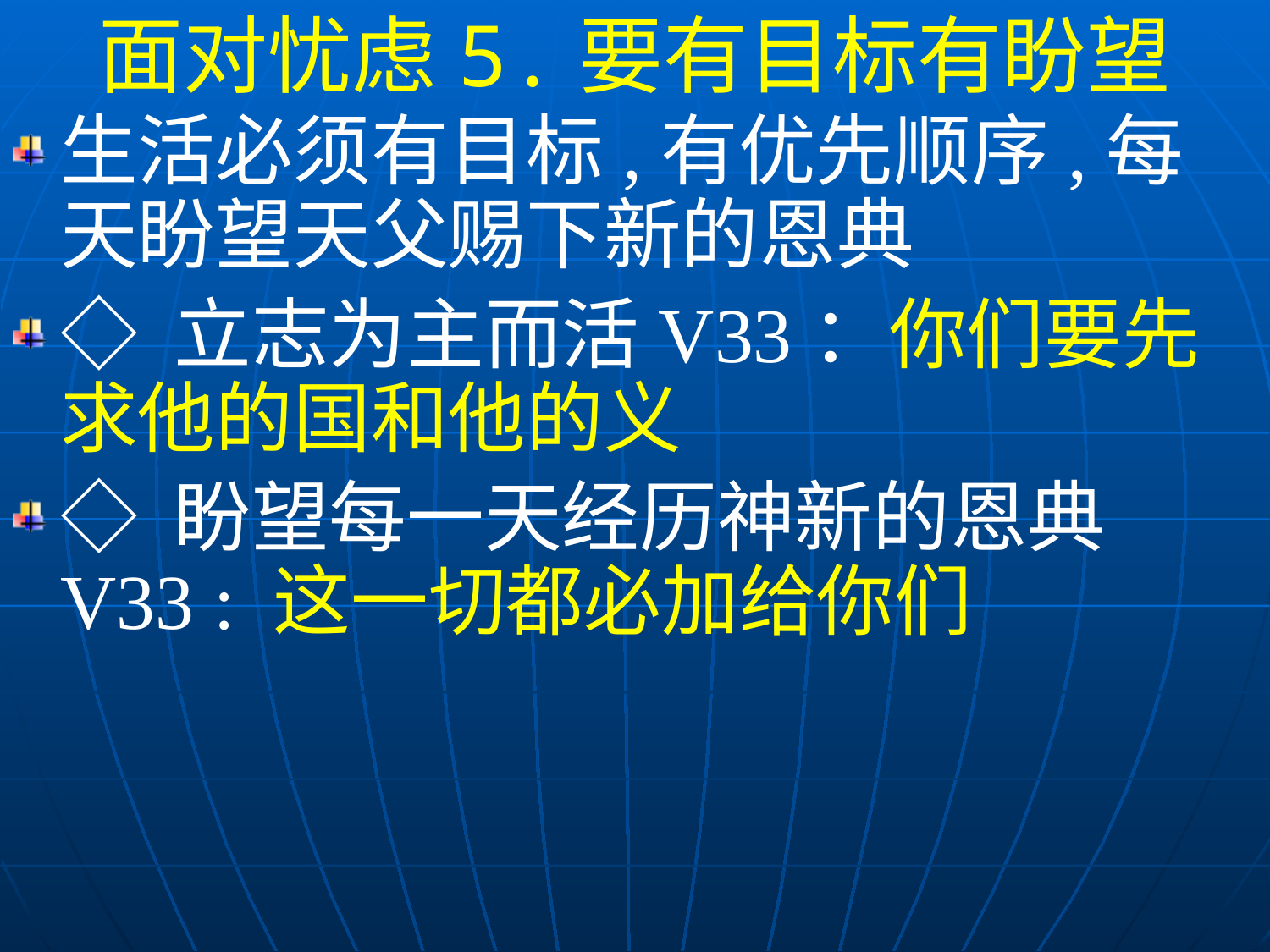

面对忧虑5.要有目标有盼望
生活必须有目标,有优先顺序,每天盼望天父赐下新的恩典
◇ 立志为主而活V33：你们要先求他的国和他的义
◇ 盼望每一天经历神新的恩典V33 : 这一切都必加给你们